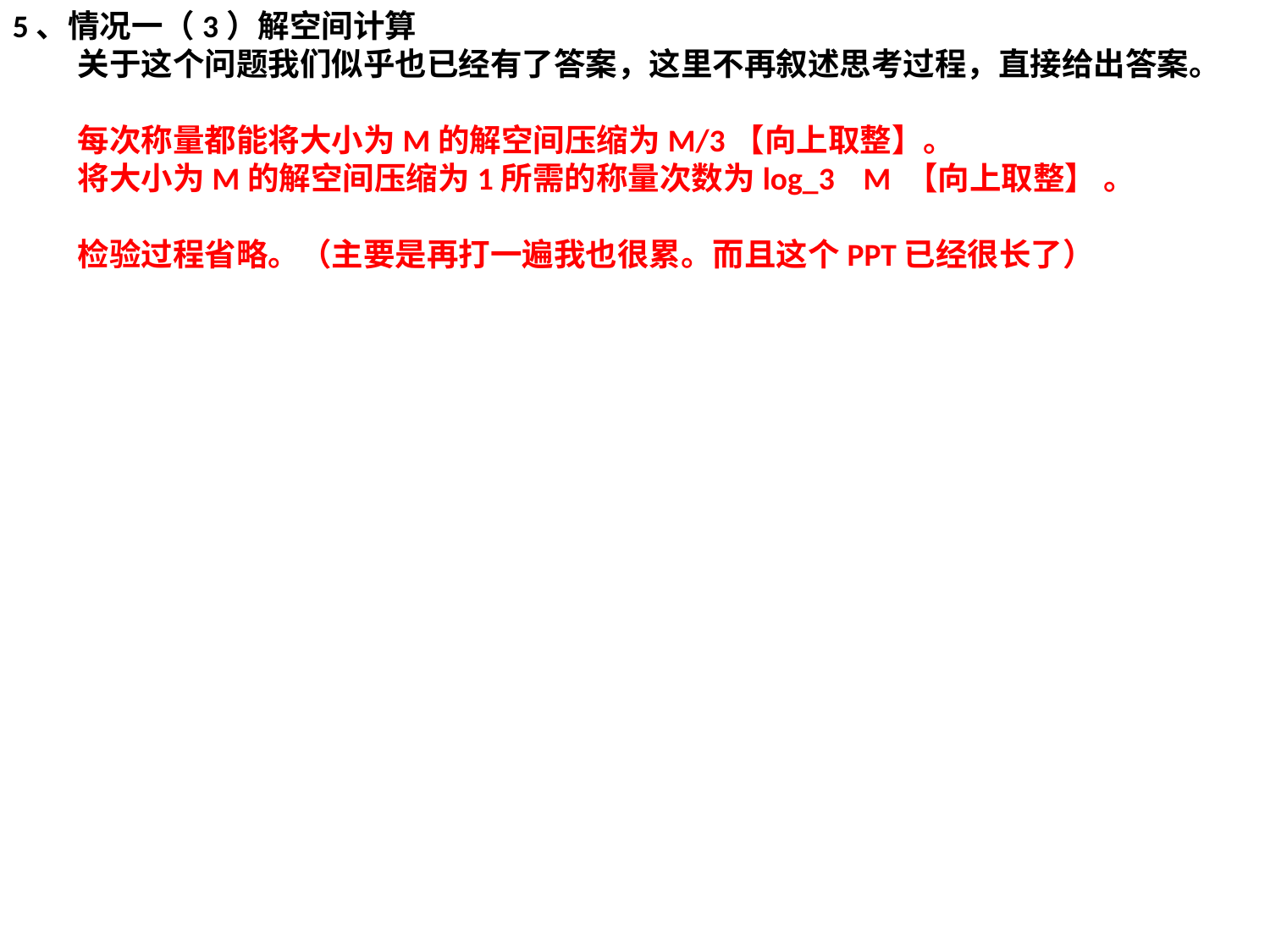

5、情况一（3）解空间计算
        关于这个问题我们似乎也已经有了答案，这里不再叙述思考过程，直接给出答案。

        每次称量都能将大小为M的解空间压缩为M/3【向上取整】。
        将大小为M的解空间压缩为1所需的称量次数为log_3    M 【向上取整】 。

        检验过程省略。（主要是再打一遍我也很累。而且这个PPT已经很长了）